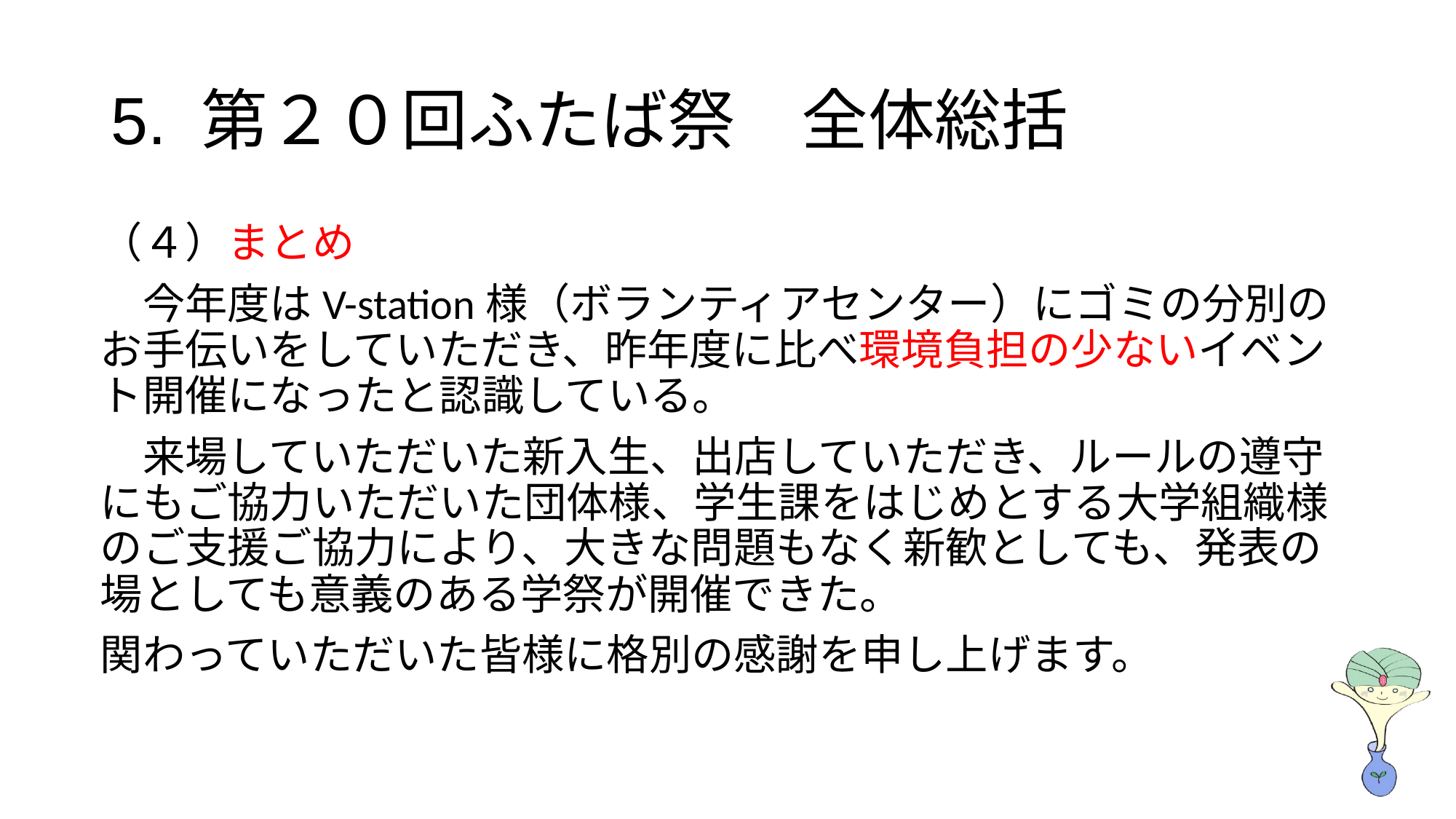

# 5. 第２０回ふたば祭　全体総括
（４）まとめ
　今年度はV-station様（ボランティアセンター）にゴミの分別のお手伝いをしていただき、昨年度に比べ環境負担の少ないイベント開催になったと認識している。
　来場していただいた新入生、出店していただき、ルールの遵守にもご協力いただいた団体様、学生課をはじめとする大学組織様のご支援ご協力により、大きな問題もなく新歓としても、発表の場としても意義のある学祭が開催できた。
関わっていただいた皆様に格別の感謝を申し上げます。